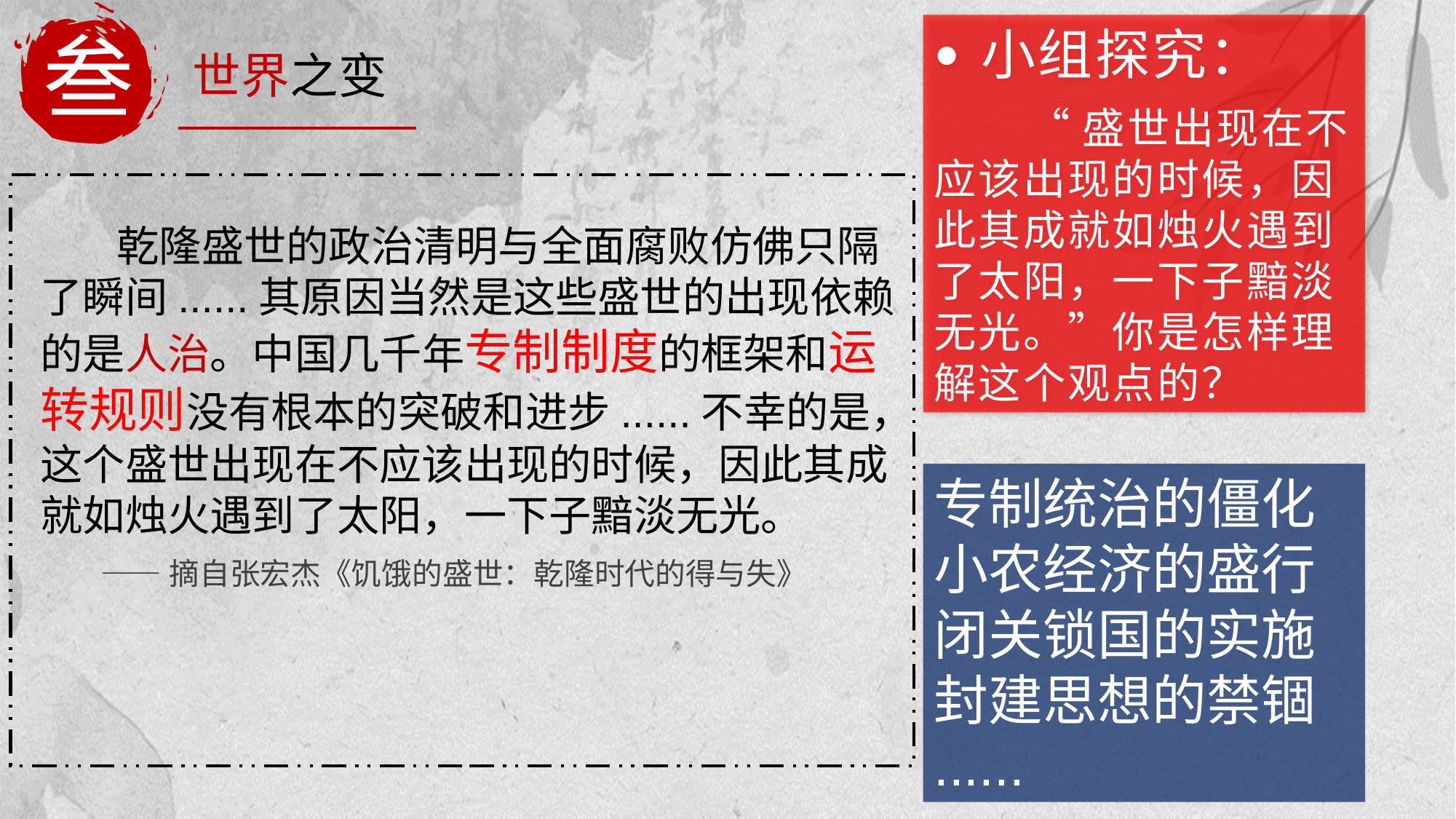

小组探究：
        “盛世出现在不应该出现的时候，因此其成就如烛火遇到了太阳，一下子黯淡无光。”你是怎样理解这个观点的？
叁
世界之变

       乾隆盛世的政治清明与全面腐败仿佛只隔了瞬间......其原因当然是这些盛世的出现依赖的是人治。中国几千年专制制度的框架和运转规则没有根本的突破和进步......不幸的是，这个盛世出现在不应该出现的时候，因此其成就如烛火遇到了太阳，一下子黯淡无光。
         ——摘自张宏杰《饥饿的盛世：乾隆时代的得与失》
专制统治的僵化
小农经济的盛行
闭关锁国的实施
封建思想的禁锢
......